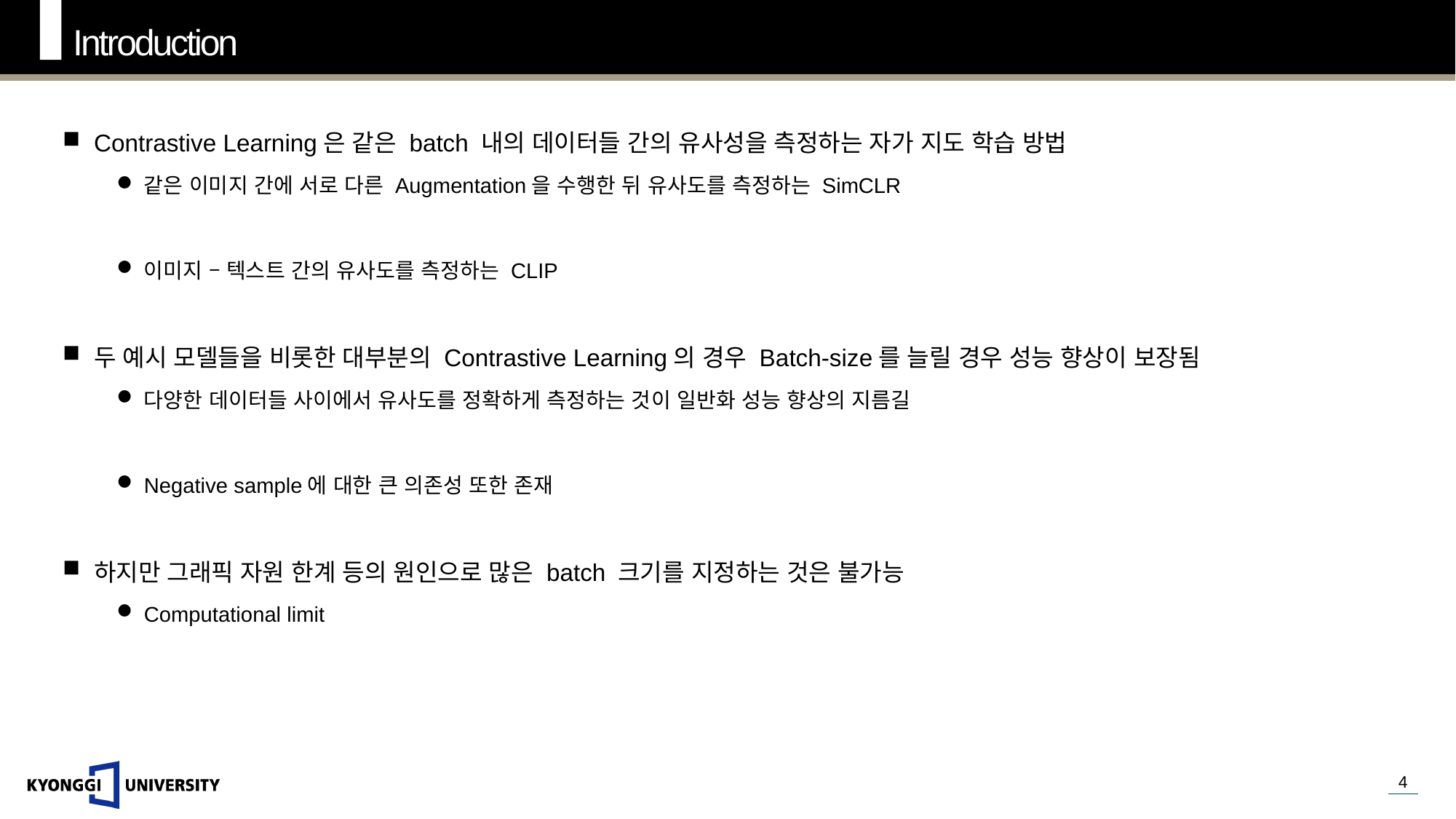

Introduction
Contrastive Learning은 같은 batch 내의 데이터들 간의 유사성을 측정하는 자가 지도 학습 방법
같은 이미지 간에 서로 다른 Augmentation을 수행한 뒤 유사도를 측정하는 SimCLR

이미지 – 텍스트 간의 유사도를 측정하는 CLIP

두 예시 모델들을 비롯한 대부분의 Contrastive Learning의 경우 Batch-size를 늘릴 경우 성능 향상이 보장됨
다양한 데이터들 사이에서 유사도를 정확하게 측정하는 것이 일반화 성능 향상의 지름길

Negative sample에 대한 큰 의존성 또한 존재

하지만 그래픽 자원 한계 등의 원인으로 많은 batch 크기를 지정하는 것은 불가능
Computational limit